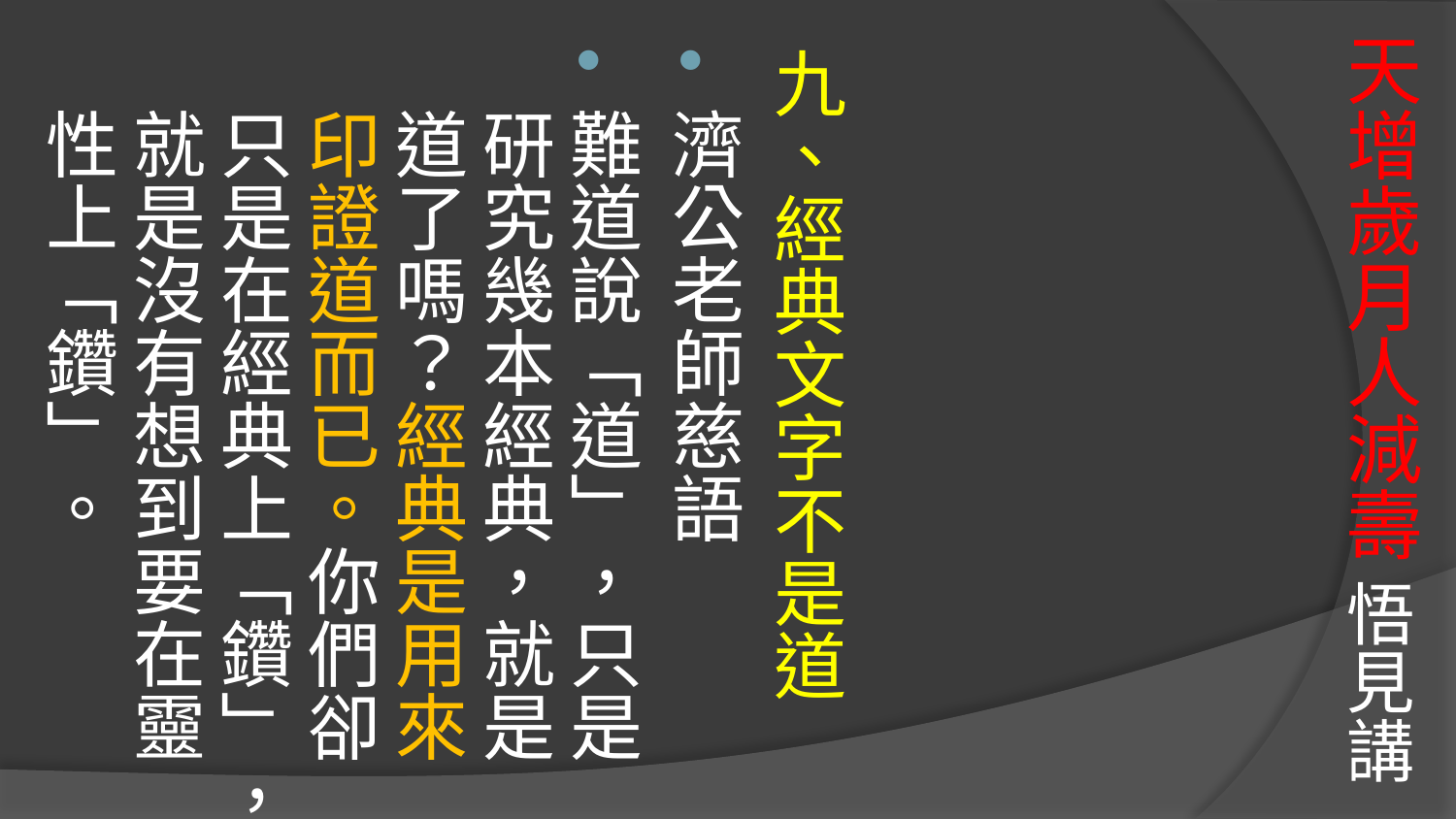

# 天增歲月人減壽 悟見講
九、經典文字不是道
濟公老師慈語
難道說「道」，只是研究幾本經典，就是道了嗎？經典是用來印證道而已。你們卻只是在經典上「鑽」，就是沒有想到要在靈性上「鑽」。